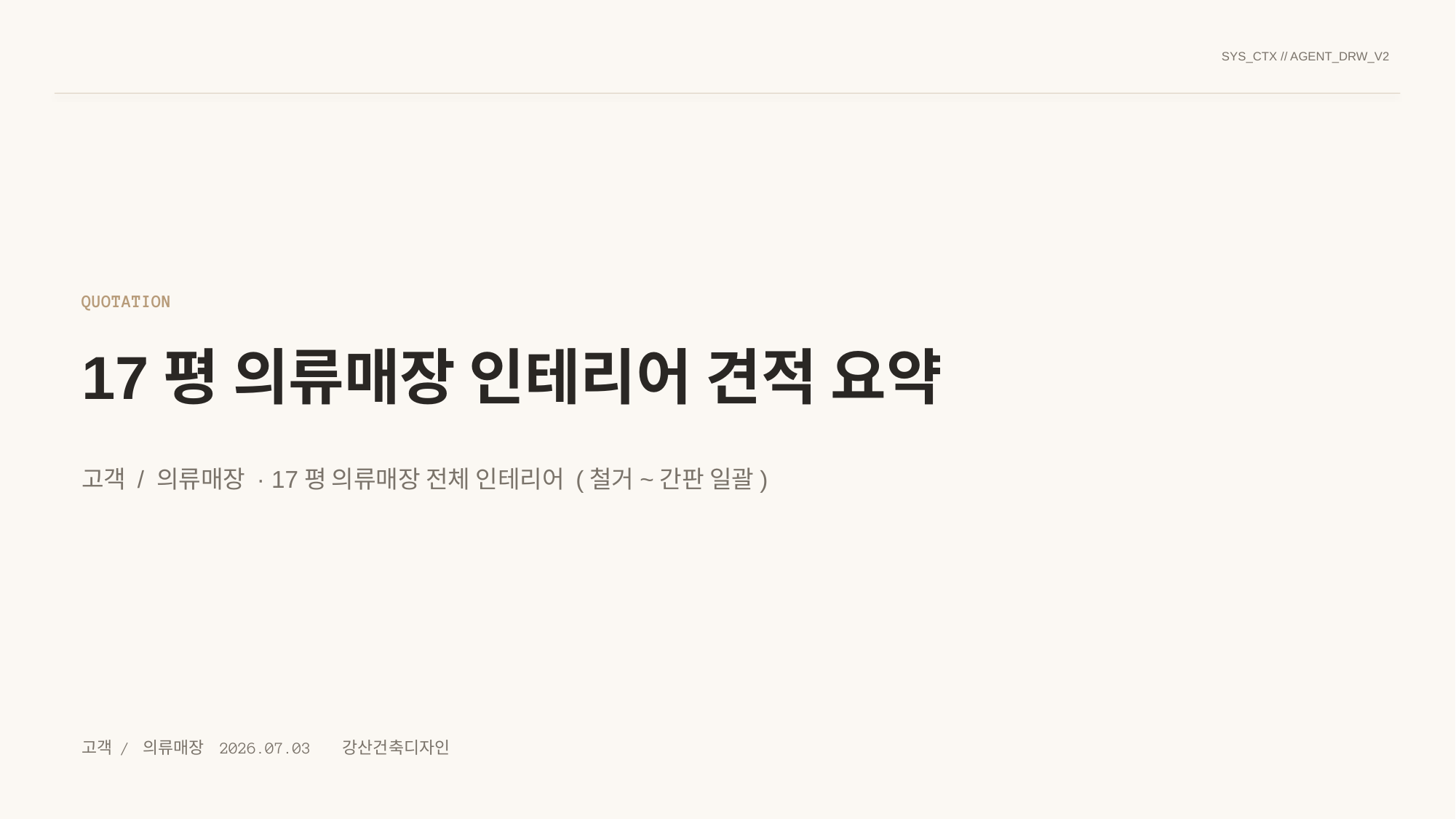

SYS_CTX // AGENT_DRW_V2

QUOTATION
17평 의류매장 인테리어 견적 요약
고객 / 의류매장 · 17평 의류매장 전체 인테리어 (철거~간판 일괄)
고객 / 의류매장   2026.07.03   강산건축디자인